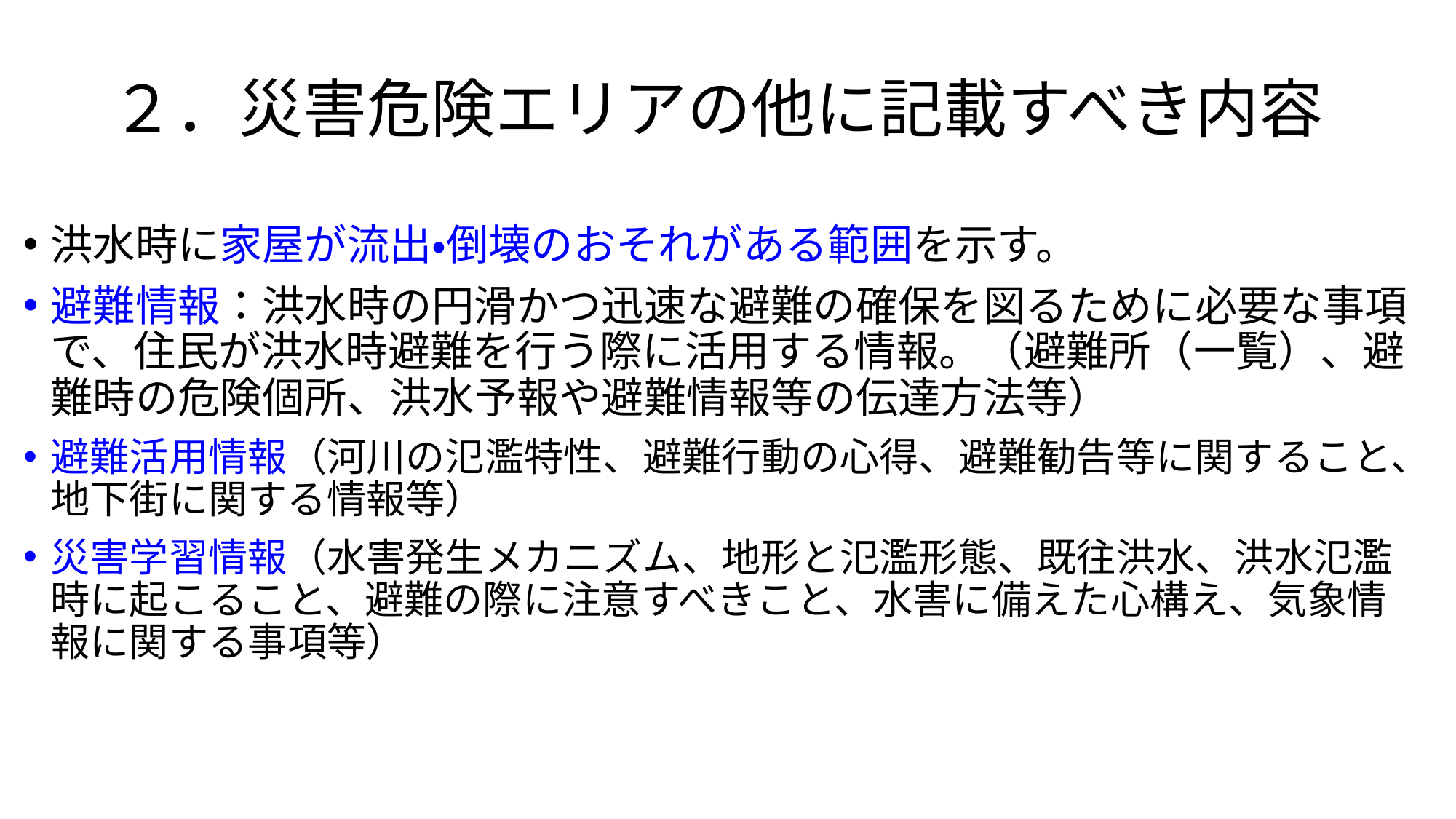

# ２．災害危険エリアの他に記載すべき内容
洪水時に家屋が流出・倒壊のおそれがある範囲を示す。
避難情報：洪水時の円滑かつ迅速な避難の確保を図るために必要な事項で、住民が洪水時避難を行う際に活用する情報。（避難所（一覧）、避難時の危険個所、洪水予報や避難情報等の伝達方法等）
避難活用情報（河川の氾濫特性、避難行動の心得、避難勧告等に関すること、地下街に関する情報等）
災害学習情報（水害発生メカニズム、地形と氾濫形態、既往洪水、洪水氾濫時に起こること、避難の際に注意すべきこと、水害に備えた心構え、気象情報に関する事項等）